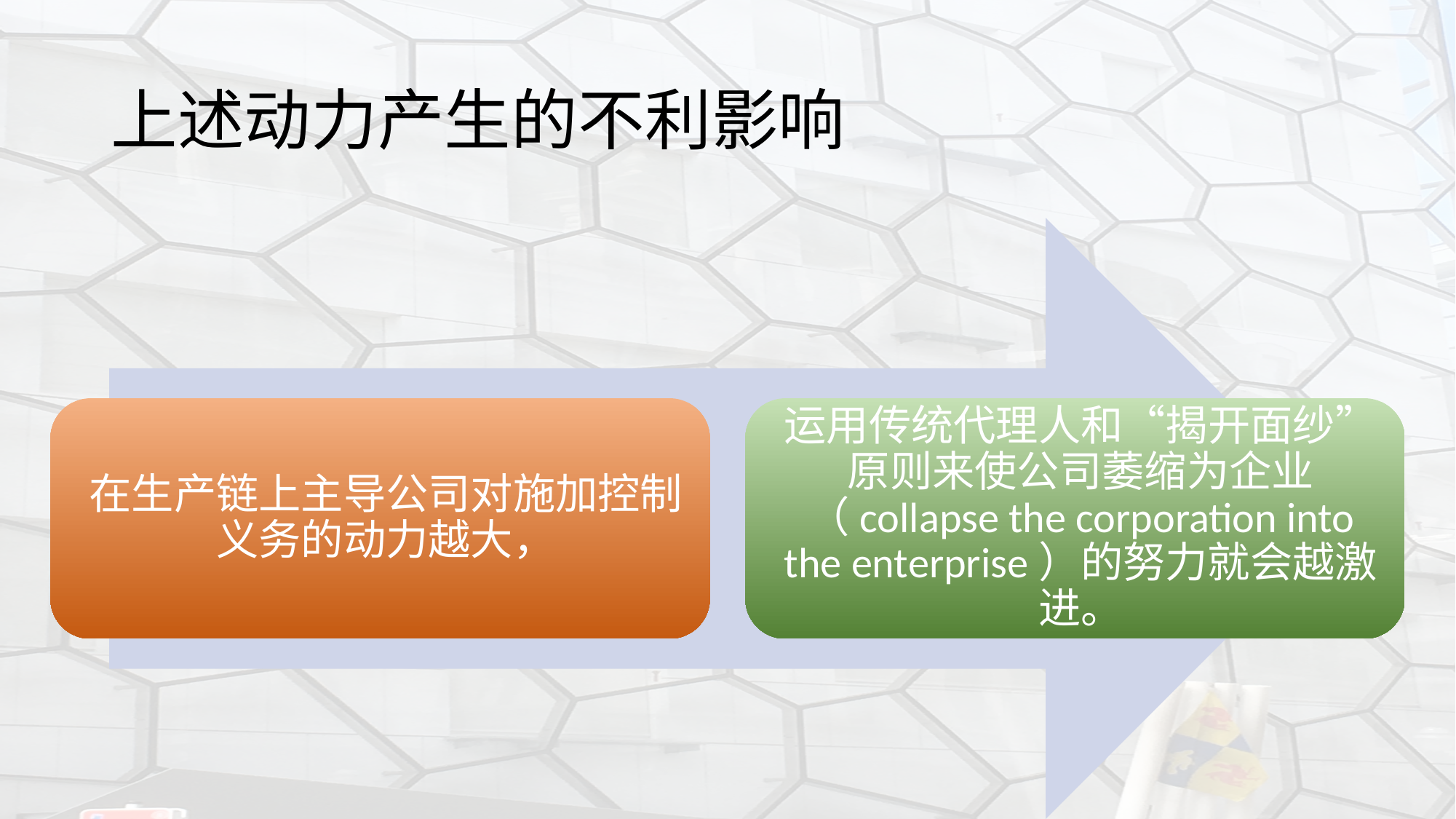

# 上述动力产生的不利影响
在生产链上主导公司对施加控制义务的动力越大，
运用传统代理人和“揭开面纱”原则来使公司萎缩为企业（collapse the corporation into the enterprise）的努力就会越激进。